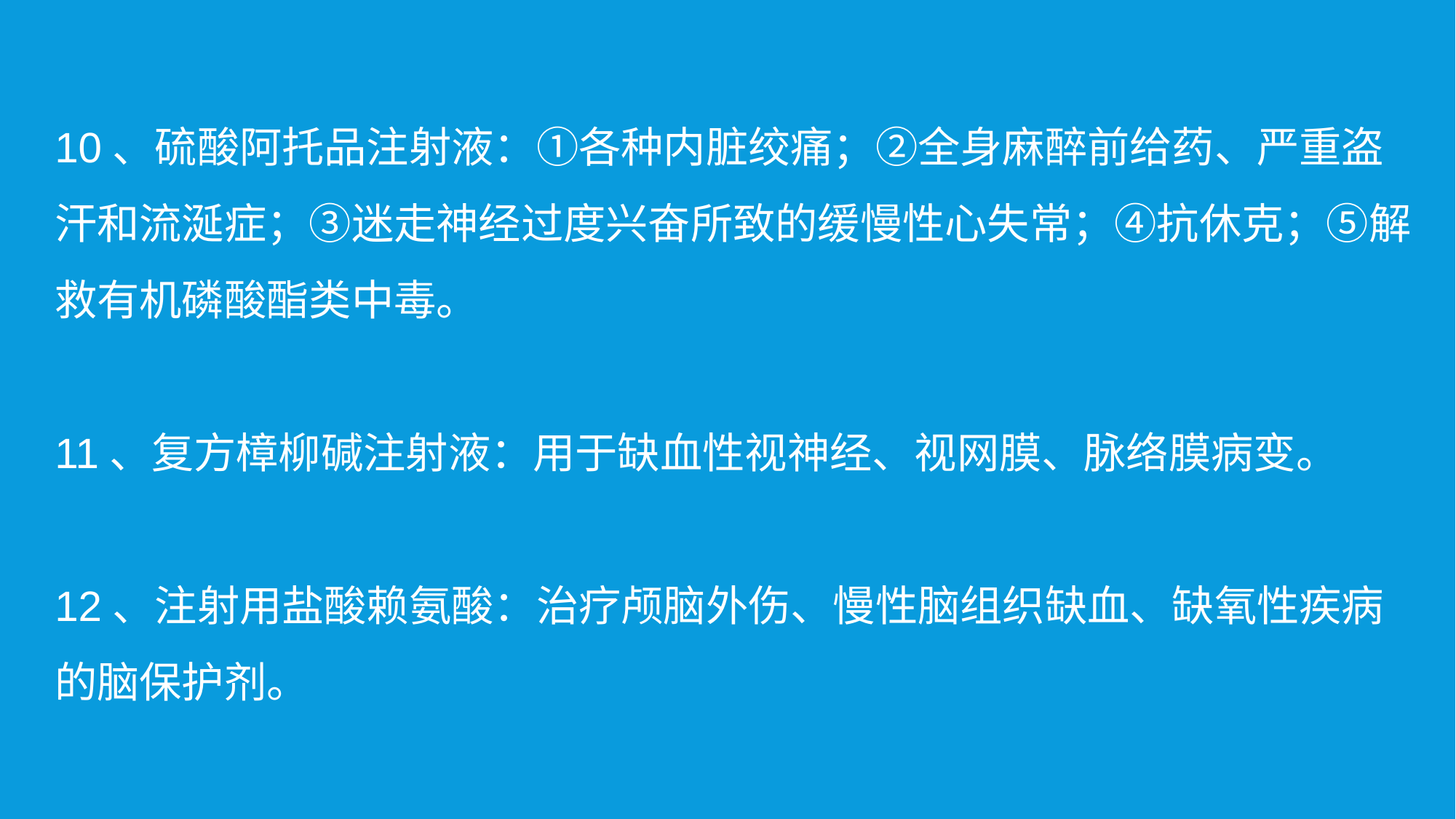

10、硫酸阿托品注射液：①各种内脏绞痛；②全身麻醉前给药、严重盗汗和流涎症；③迷走神经过度兴奋所致的缓慢性心失常；④抗休克；⑤解救有机磷酸酯类中毒。

11、复方樟柳碱注射液：用于缺血性视神经、视网膜、脉络膜病变。

12、注射用盐酸赖氨酸：治疗颅脑外伤、慢性脑组织缺血、缺氧性疾病的脑保护剂。